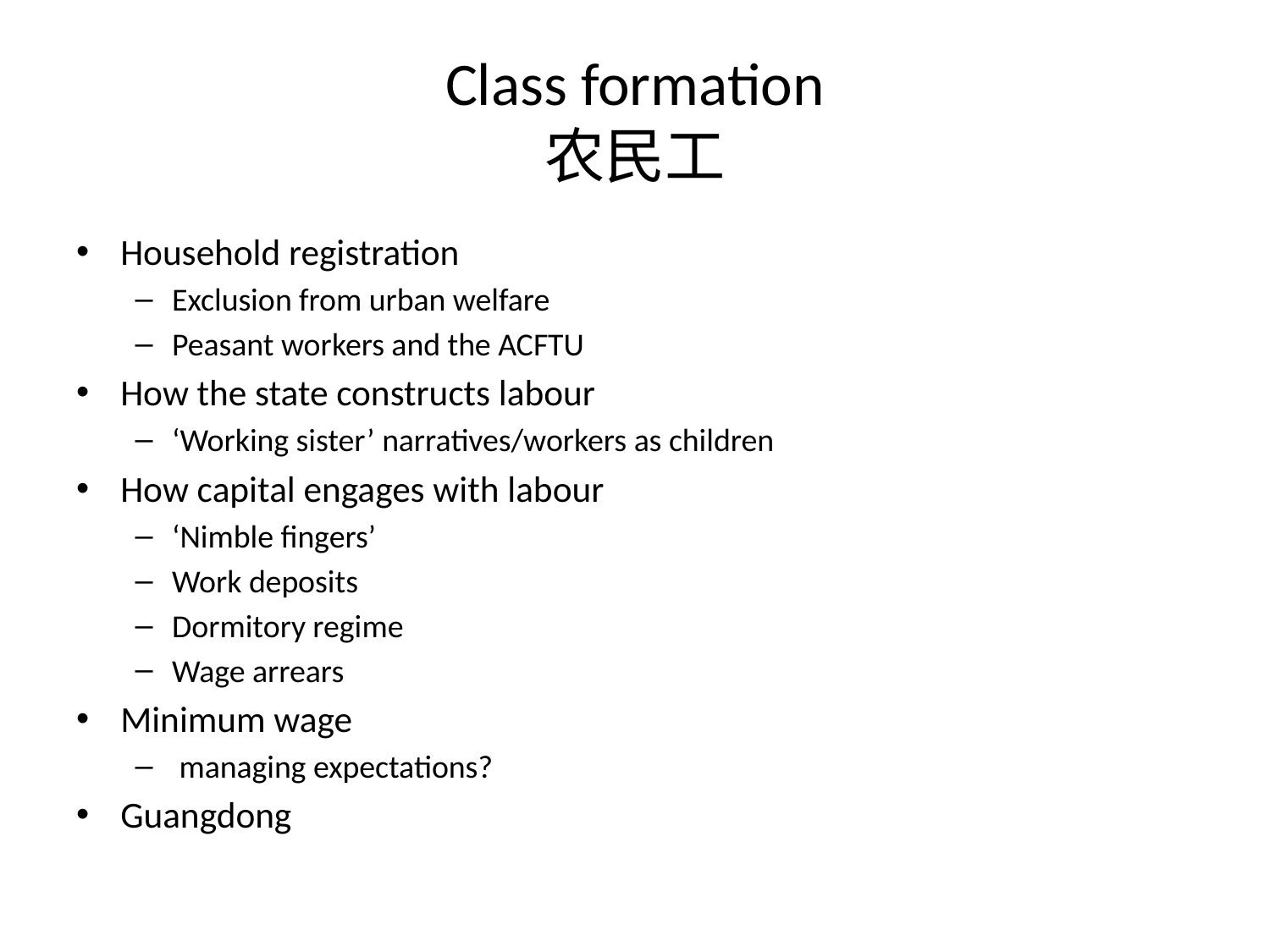

# Class formation 农民工
Household registration
Exclusion from urban welfare
Peasant workers and the ACFTU
How the state constructs labour
‘Working sister’ narratives/workers as children
How capital engages with labour
‘Nimble fingers’
Work deposits
Dormitory regime
Wage arrears
Minimum wage
 managing expectations?
Guangdong